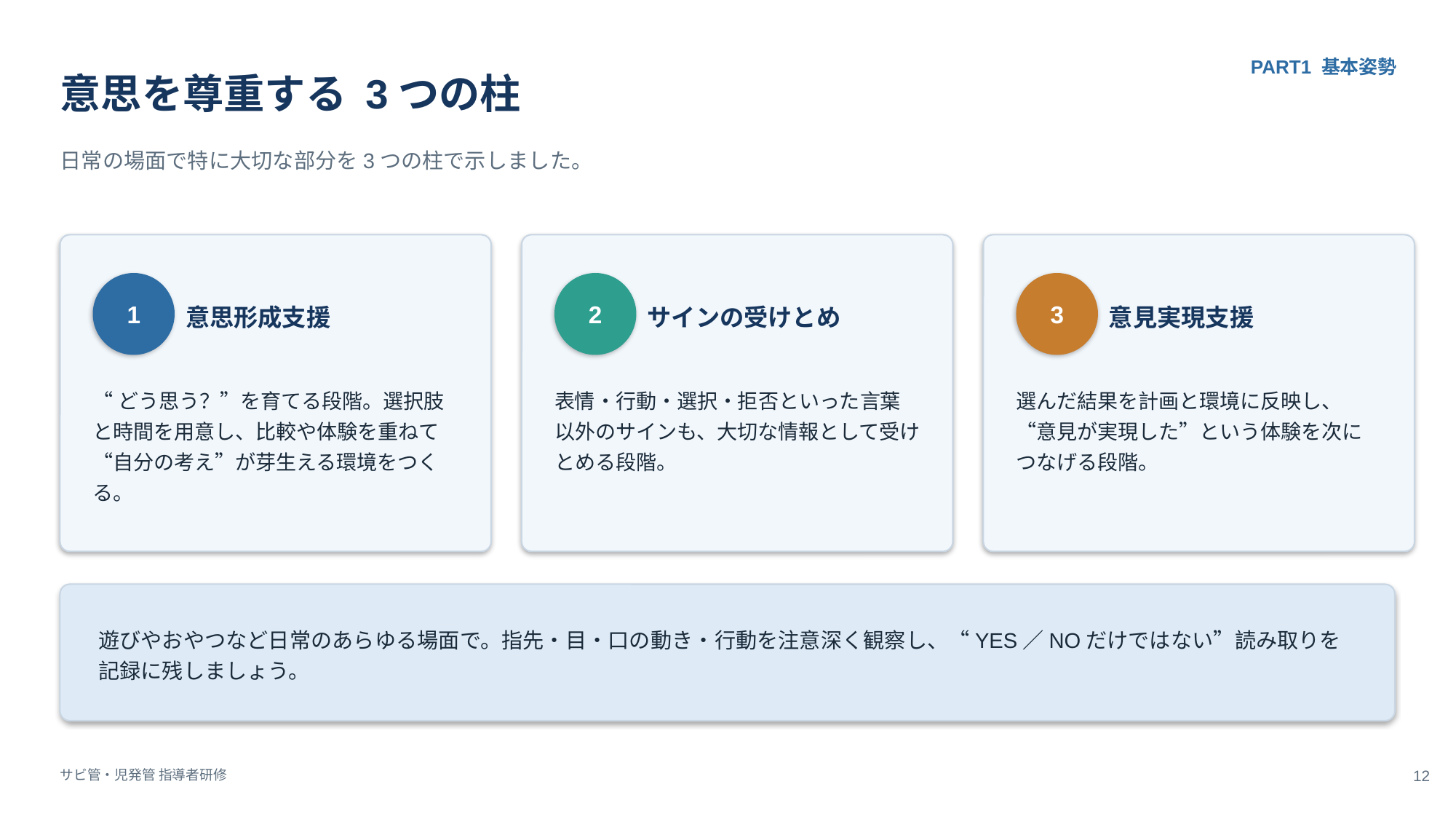

意思を尊重する 3つの柱
PART1 基本姿勢
日常の場面で特に大切な部分を3つの柱で示しました。

1

2

3
意思形成支援
サインの受けとめ
意見実現支援
“どう思う？”を育てる段階。選択肢と時間を用意し、比較や体験を重ねて“自分の考え”が芽生える環境をつくる。
表情・行動・選択・拒否といった言葉以外のサインも、大切な情報として受けとめる段階。
選んだ結果を計画と環境に反映し、“意見が実現した”という体験を次につなげる段階。

遊びやおやつなど日常のあらゆる場面で。指先・目・口の動き・行動を注意深く観察し、“YES／NOだけではない”読み取りを記録に残しましょう。
サビ管・児発管 指導者研修
12